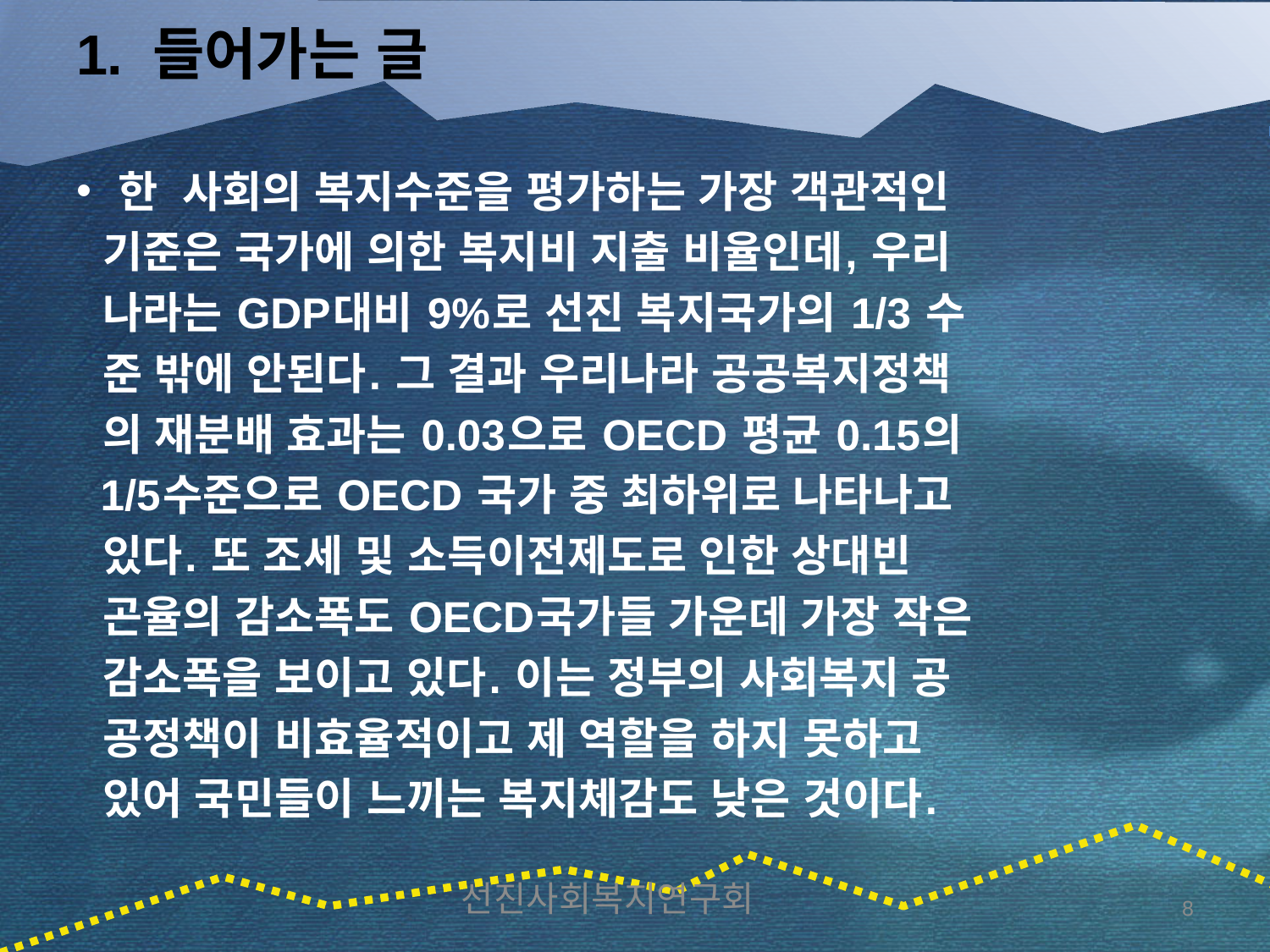

# 1. 들어가는 글

한  사회의 복지수준을 평가하는 가장 객관적인
  기준은 국가에 의한 복지비 지출 비율인데, 우리
  나라는 GDP대비 9%로 선진 복지국가의 1/3 수
  준 밖에 안된다. 그 결과 우리나라 공공복지정책
  의 재분배 효과는 0.03으로 OECD 평균 0.15의
  1/5수준으로 OECD 국가 중 최하위로 나타나고
  있다. 또 조세 및 소득이전제도로 인한 상대빈
  곤율의 감소폭도 OECD국가들 가운데 가장 작은
  감소폭을 보이고 있다. 이는 정부의 사회복지 공
  공정책이 비효율적이고 제 역할을 하지 못하고
  있어 국민들이 느끼는 복지체감도 낮은 것이다.

선진사회복지연구회
8